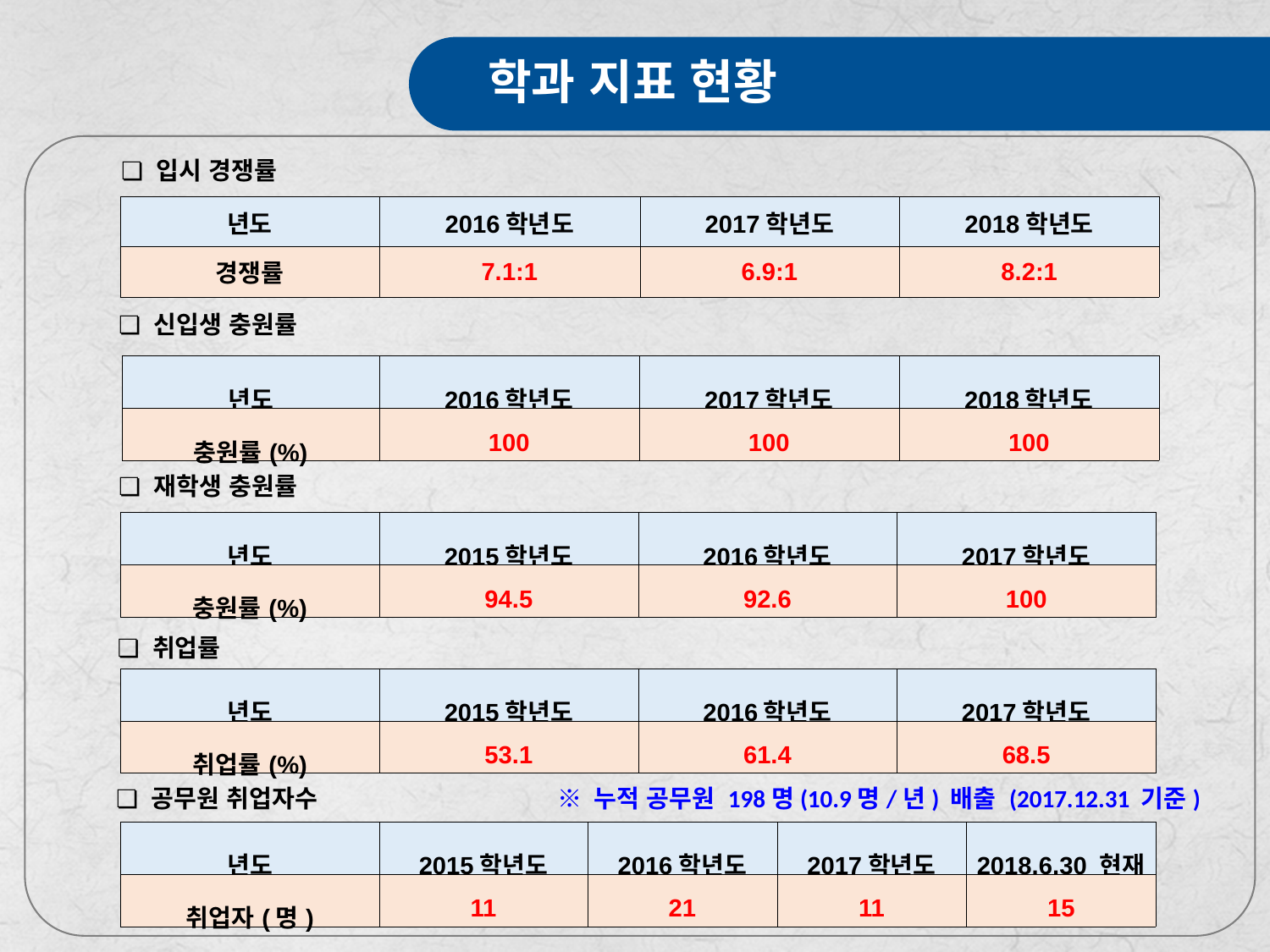

학과 지표 현황

❏ 입시 경쟁률
| 년도 | 2016학년도 | 2017학년도 | 2018학년도 |
| --- | --- | --- | --- |
| 경쟁률 | 7.1:1 | 6.9:1 | 8.2:1 |
❏ 신입생 충원률
| 년도 | 2016학년도 | 2017학년도 | 2018학년도 |
| --- | --- | --- | --- |
| 충원률(%) | 100 | 100 | 100 |
❏ 재학생 충원률
| 년도 | 2015학년도 | 2016학년도 | 2017학년도 |
| --- | --- | --- | --- |
| 충원률(%) | 94.5 | 92.6 | 100 |
❏ 취업률
| 년도 | 2015학년도 | 2016학년도 | 2017학년도 |
| --- | --- | --- | --- |
| 취업률(%) | 53.1 | 61.4 | 68.5 |
❏ 공무원 취업자수
※ 누적 공무원 198명(10.9명/년) 배출 (2017.12.31 기준)
| 년도 | 2015학년도 | 2016학년도 | 2017학년도 | 2018.6.30 현재 |
| --- | --- | --- | --- | --- |
| 취업자(명) | 11 | 21 | 11 | 15 |